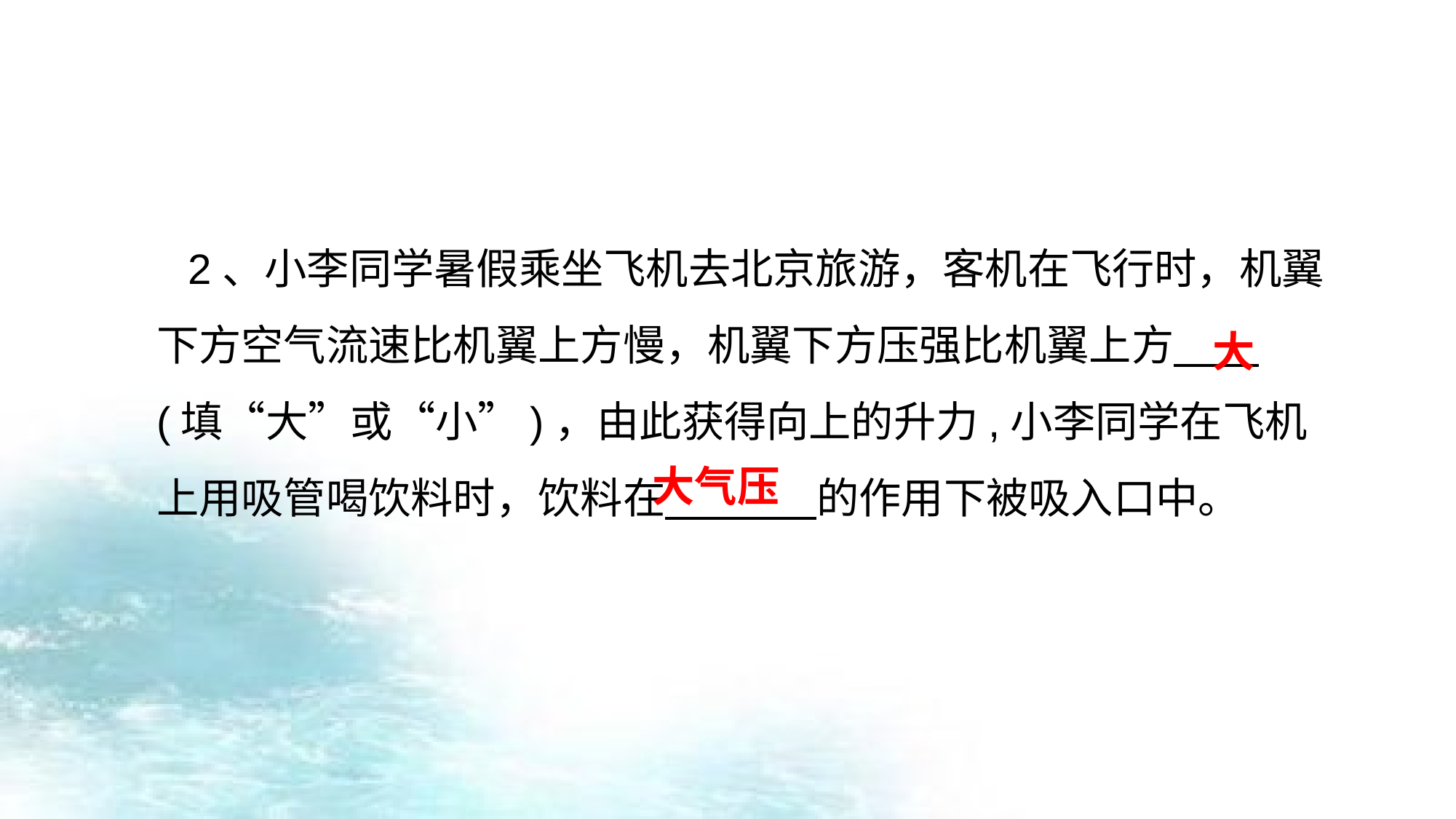

2、小李同学暑假乘坐飞机去北京旅游，客机在飞行时，机翼下方空气流速比机翼上方慢，机翼下方压强比机翼上方          (填“大”或“小”)，由此获得向上的升力,小李同学在飞机上用吸管喝饮料时，饮料在                的作用下被吸入口中。
 大
大气压